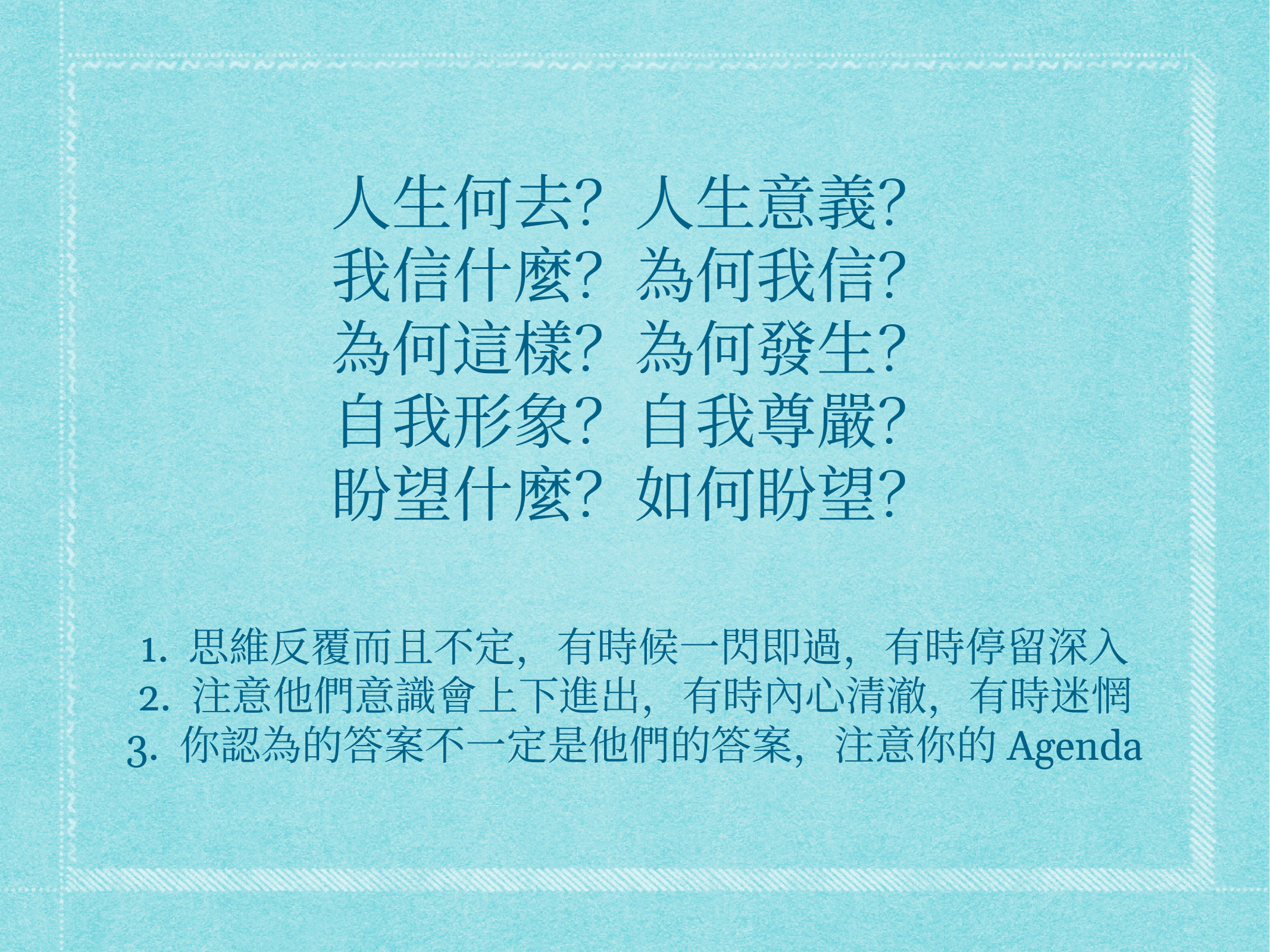

人生何去？人生意義？
我信什麼？為何我信？
為何這樣？為何發生？
自我形象？自我尊嚴？
盼望什麼？如何盼望？
1. 思維反覆而且不定，有時候一閃即過，有時停留深入
2. 注意他們意識會上下進出，有時內心清澈，有時迷惘
3. 你認為的答案不一定是他們的答案，注意你的Agenda